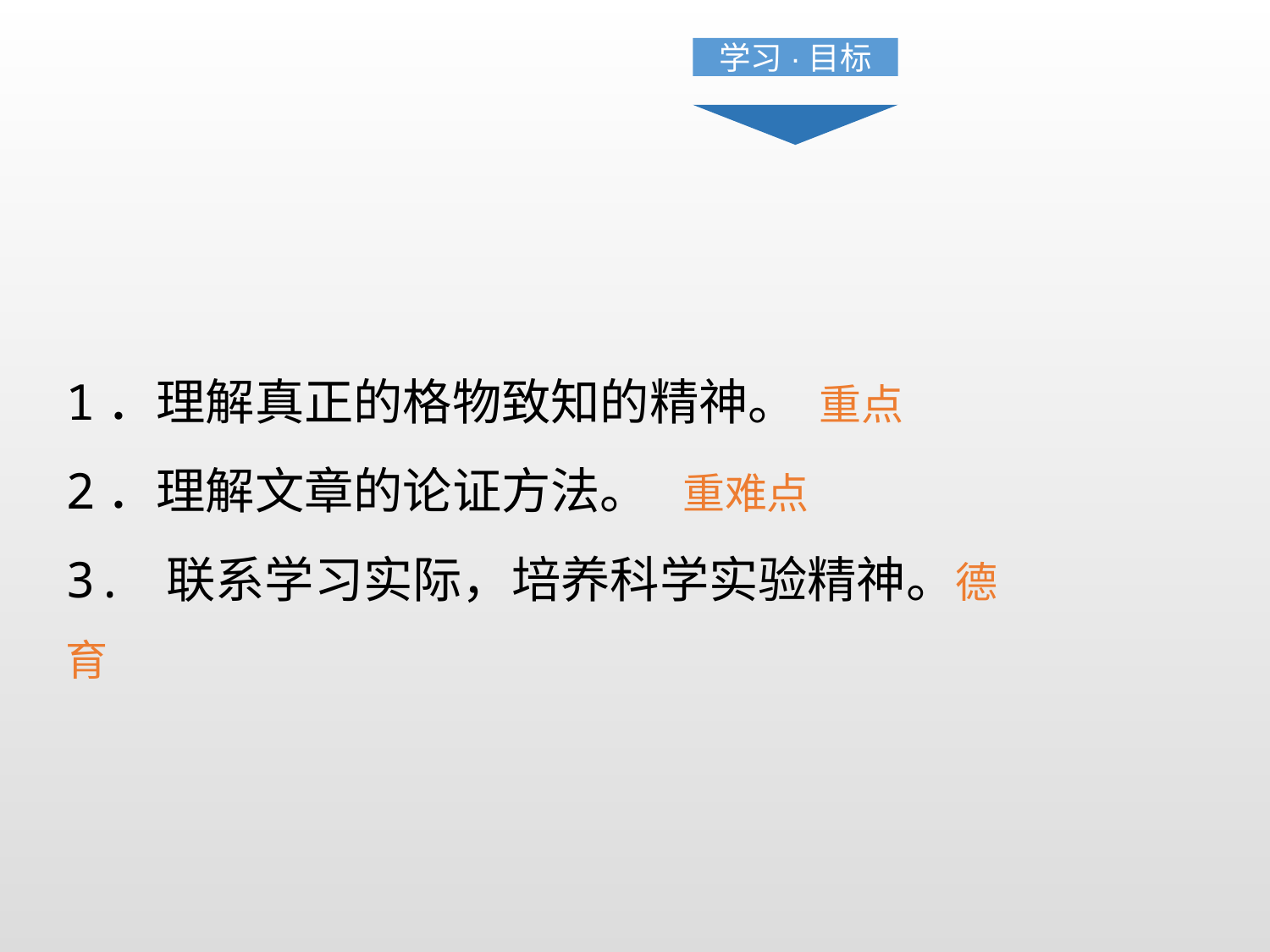

学习·目标

1．理解真正的格物致知的精神。  重点
2．理解文章的论证方法。   重难点
3. 联系学习实际，培养科学实验精神。德育